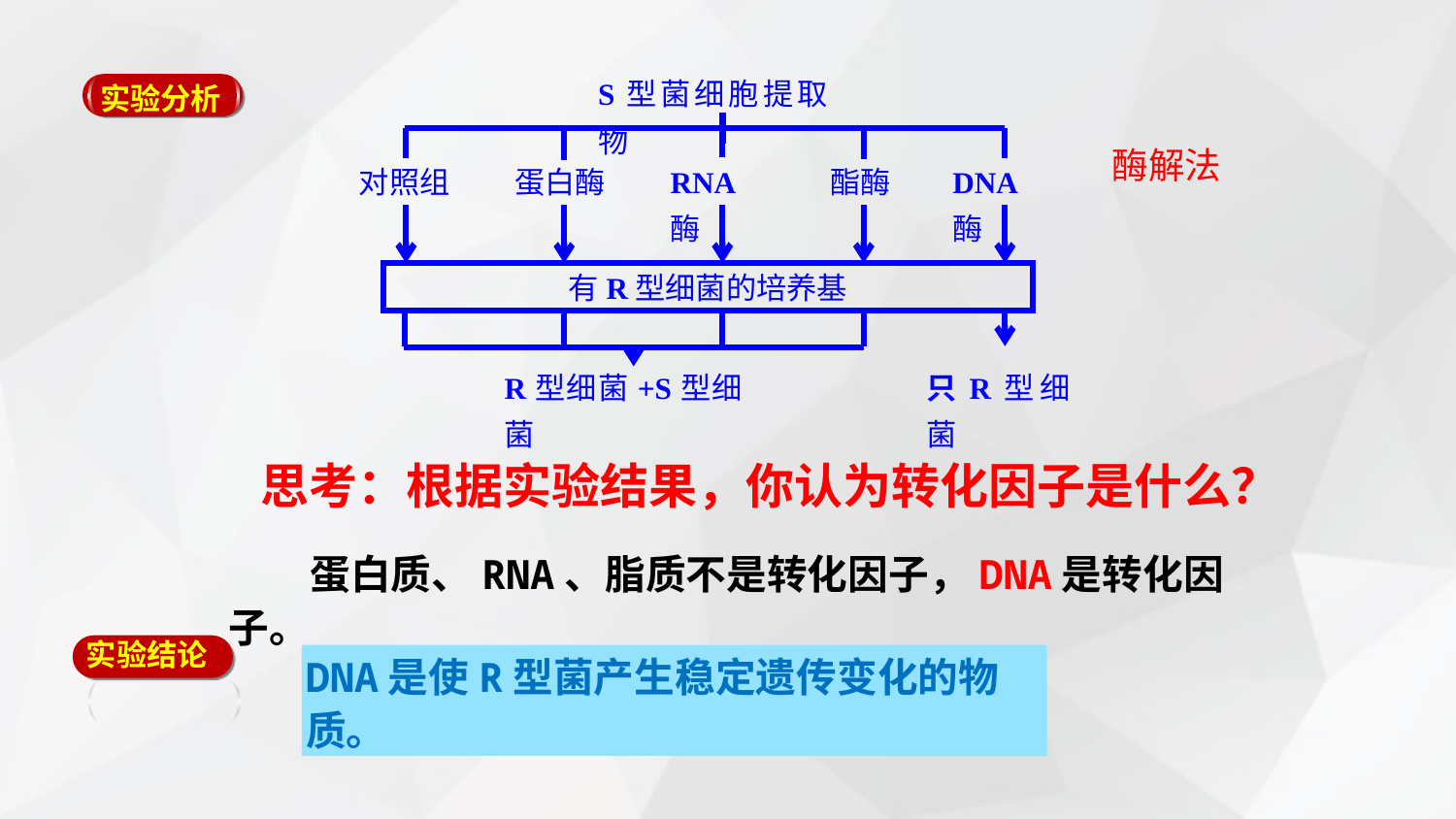

S型菌细胞提取物
对照组
蛋白酶
RNA酶
酯酶
DNA酶
有R型细菌的培养基
R型细菌+S型细菌
只R型细菌
实验分析

酶解法
思考：根据实验结果，你认为转化因子是什么？
　　蛋白质、RNA、脂质不是转化因子，DNA是转化因子。
实验结论

DNA是使R型菌产生稳定遗传变化的物质。